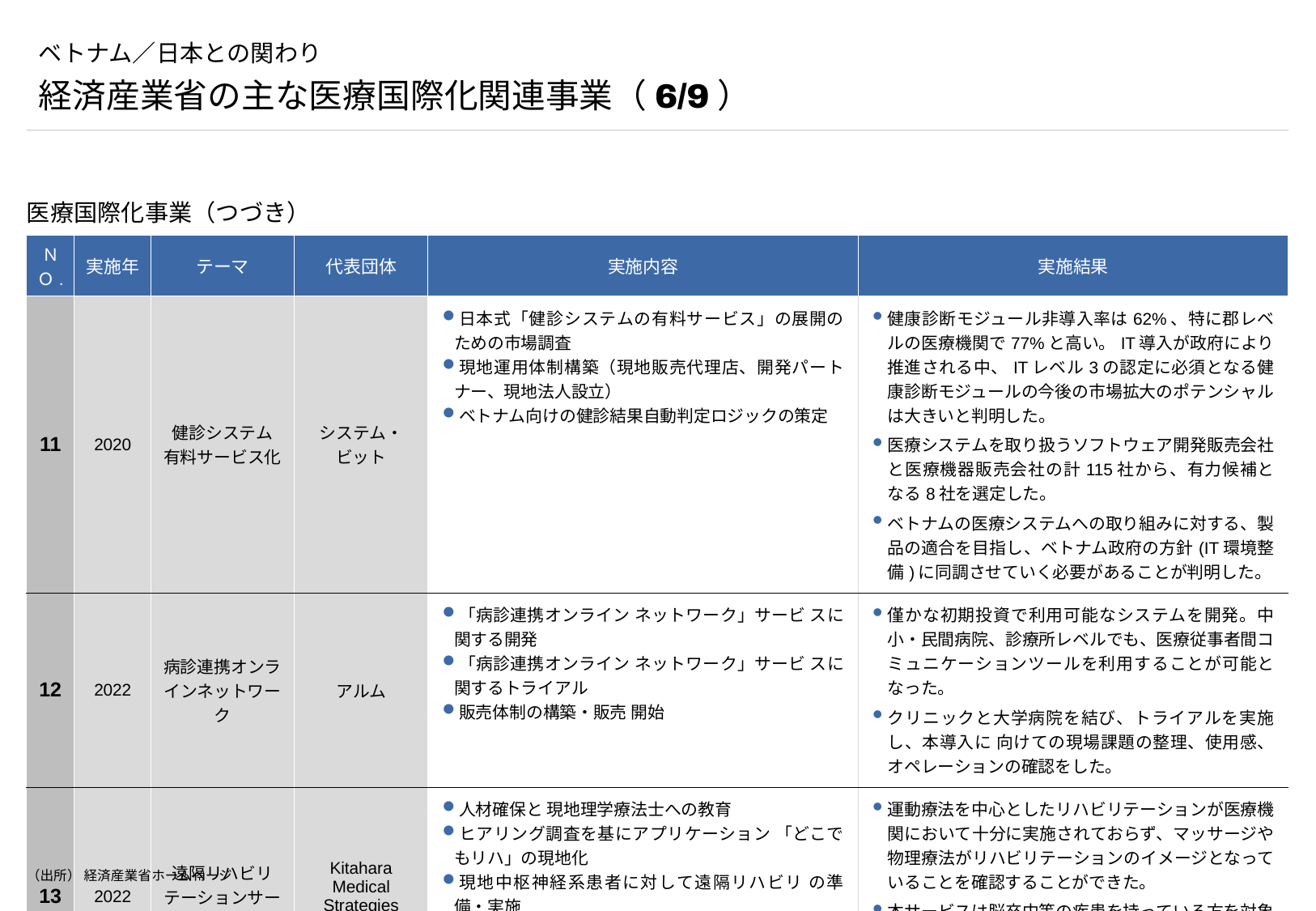

# ベトナム／日本との関わり
経済産業省の主な医療国際化関連事業（6/9）
医療国際化事業（つづき）
| ＮＯ. | 実施年 | テーマ | 代表団体 | 実施内容 | 実施結果 |
| --- | --- | --- | --- | --- | --- |
| 11 | 2020 | 健診システム 有料サービス化 | システム・ビット | 日本式「健診システムの有料サービス」の展開のための市場調査 現地運用体制構築（現地販売代理店、開発パートナー、現地法人設立） ベトナム向けの健診結果自動判定ロジックの策定 | 健康診断モジュール非導入率は62%、特に郡レベルの医療機関で77%と高い。IT導入が政府により推進される中、ITレベル3の認定に必須となる健康診断モジュールの今後の市場拡大のポテンシャルは大きいと判明した。 医療システムを取り扱うソフトウェア開発販売会社と医療機器販売会社の計115社から、有力候補となる8社を選定した。 ベトナムの医療システムへの取り組みに対する、製品の適合を目指し、ベトナム政府の方針(IT環境整備)に同調させていく必要があることが判明した。 |
| 12 | 2022 | 病診連携オンラインネットワーク | アルム | 「病診連携オンライン ネットワーク」サービ スに関する開発 「病診連携オンライン ネットワーク」サービ スに関するトライアル 販売体制の構築・販売 開始 | 僅かな初期投資で利用可能なシステムを開発。中小・民間病院、診療所レベルでも、医療従事者間コミュニケーションツールを利用することが可能となった。 クリニックと大学病院を結び、トライアルを実施し、本導入に 向けての現場課題の整理、使用感、オペレーションの確認をした。 |
| 13 | 2022 | 遠隔リハビリテーションサービス | Kitahara Medical Strategies International | 人材確保と 現地理学療法士への教育 ヒアリング調査を基にアプリケーション 「どこでもリハ」の現地化 現地中枢神経系患者に対して遠隔リハビリ の準備・実施 | 運動療法を中心としたリハビリテーションが医療機関において十分に実施されておらず、マッサージや物理療法がリハビリテーションのイメージとなっていることを確認することができた。 本サービスは脳卒中等の疾患を持っている方を対象としており、医療サービスとして提供することが望ましいため、現地医療施設との業務提携が必須であることが確認できた。 |
（出所） 経済産業省ホームページ